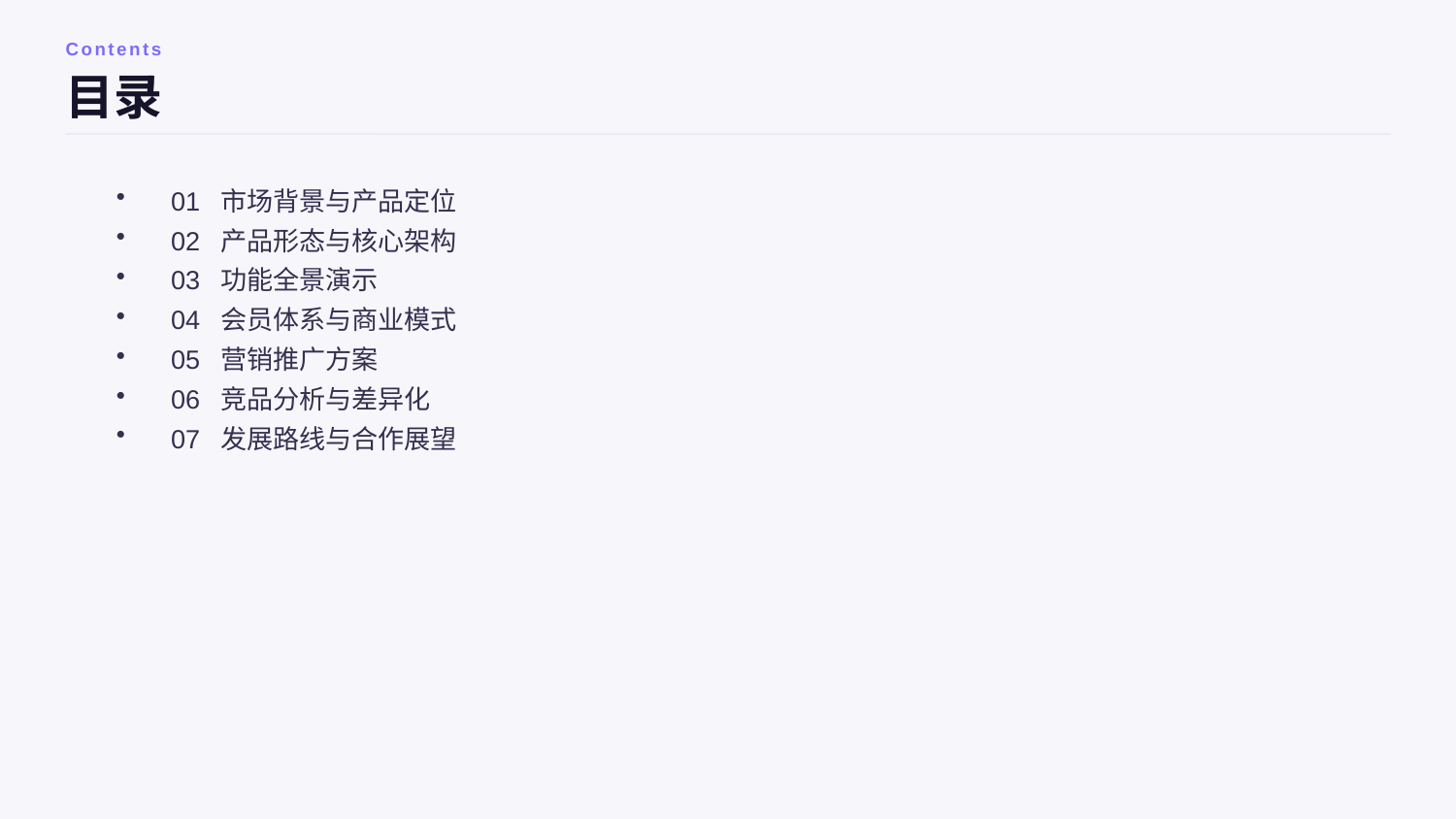

Contents
目录

01  市场背景与产品定位
02  产品形态与核心架构
03  功能全景演示
04  会员体系与商业模式
05  营销推广方案
06  竞品分析与差异化
07  发展路线与合作展望